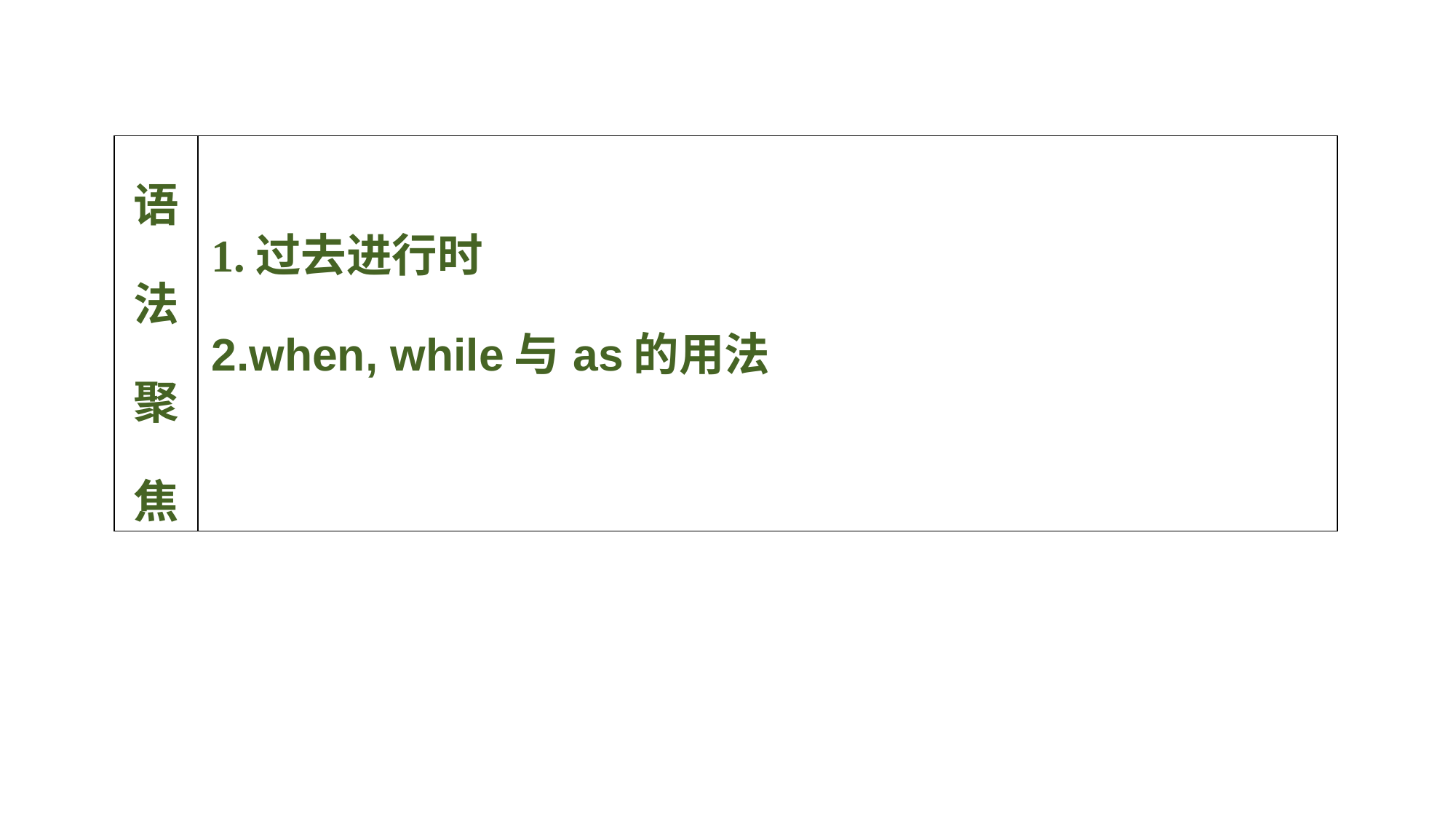

| 语法聚焦 | 1.过去进行时 2.when, while与as的用法 |
| --- | --- |